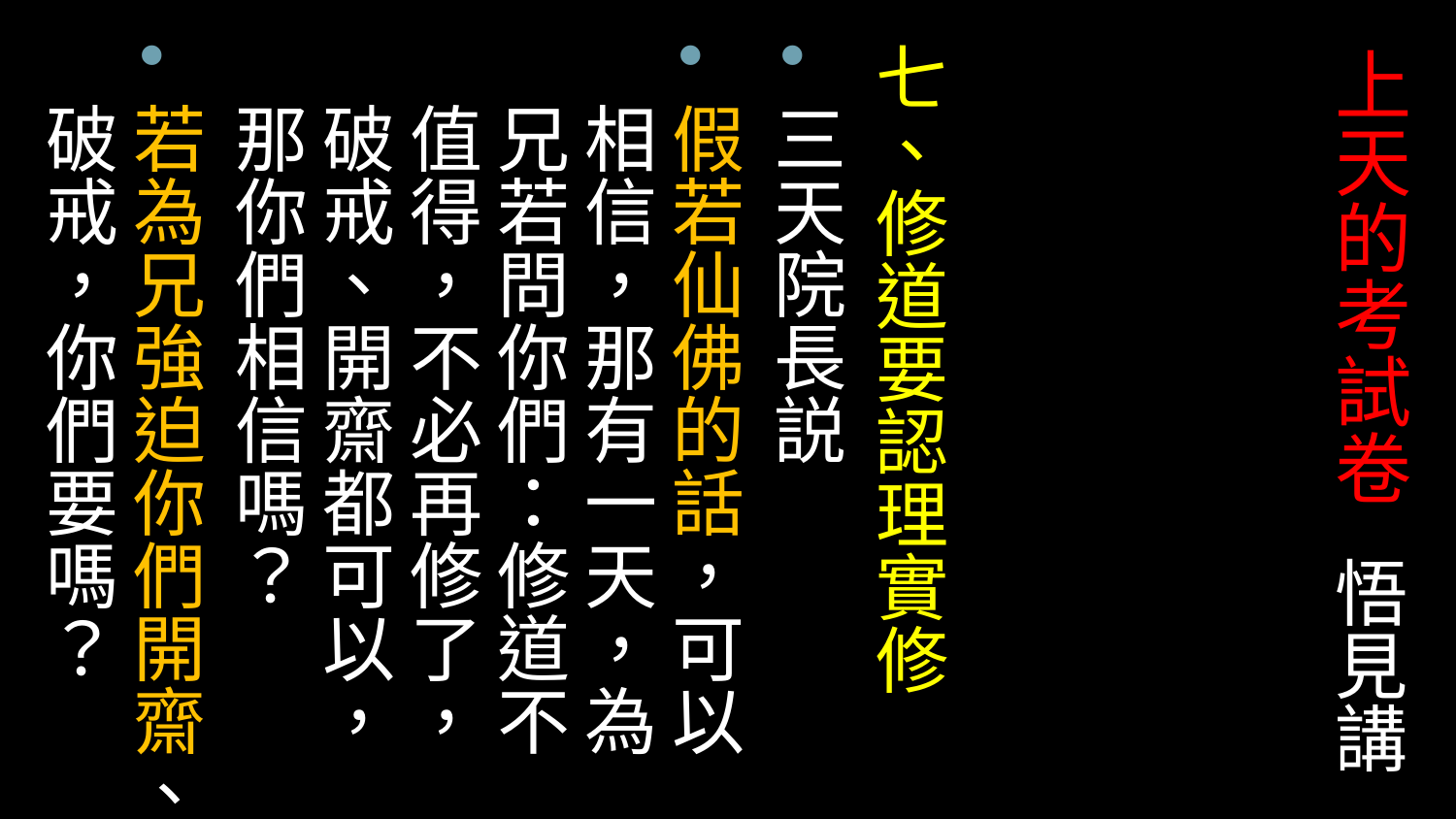

七、修道要認理實修
三天院長説
假若仙佛的話，可以相信，那有一天，為兄若問你們：修道不值得，不必再修了，破戒、開齋都可以，那你們相信嗎？
若為兄強迫你們開齋、破戒，你們要嗎？
# 上天的考試卷   悟見講